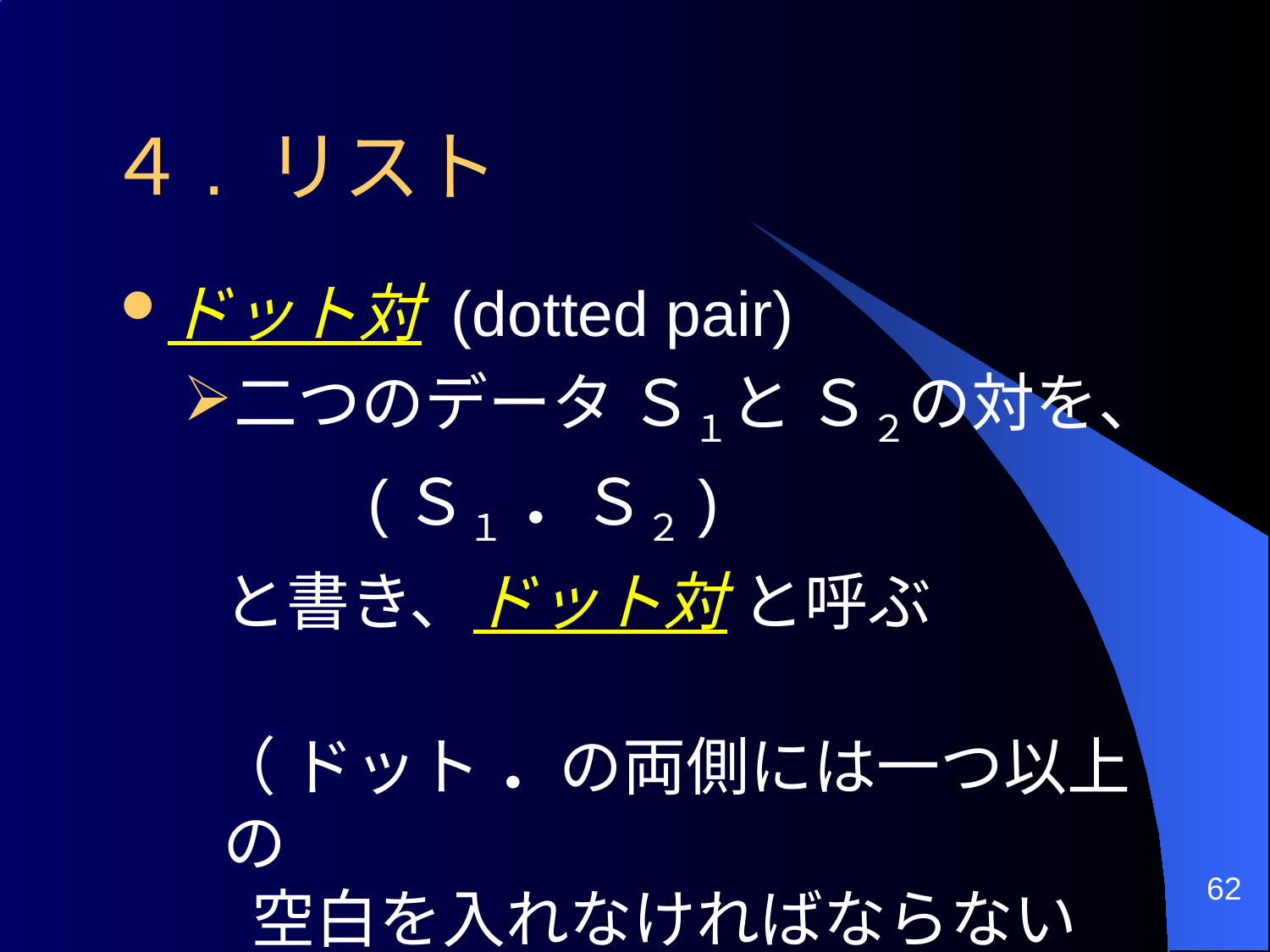

４. リスト
ドット対 (dotted pair)
二つのデータ Ｓ１と Ｓ２の対を、
		 (Ｓ１ ．Ｓ２)
	と書き、ドット対 と呼ぶ
 （ ドット ．の両側には一つ以上の
  空白を入れなければならない ）
62